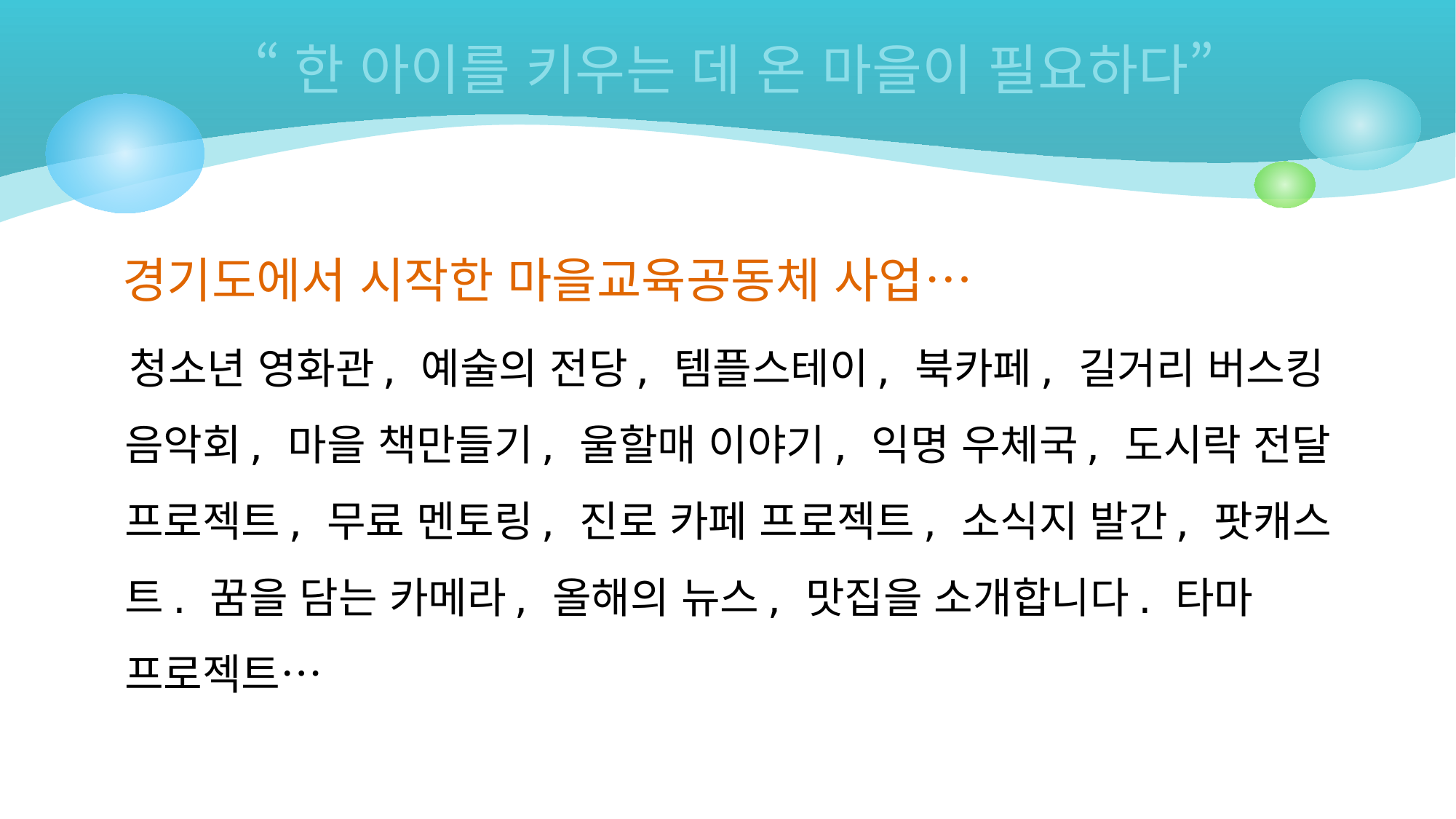

# “한 아이를 키우는 데 온 마을이 필요하다”
  경기도에서 시작한 마을교육공동체 사업…
   청소년 영화관, 예술의 전당, 템플스테이, 북카페, 길거리 버스킹 음악회, 마을 책만들기, 울할매 이야기, 익명 우체국, 도시락 전달 프로젝트, 무료 멘토링, 진로 카페 프로젝트, 소식지 발간, 팟캐스트. 꿈을 담는 카메라, 올해의 뉴스, 맛집을 소개합니다. 타마 프로젝트…